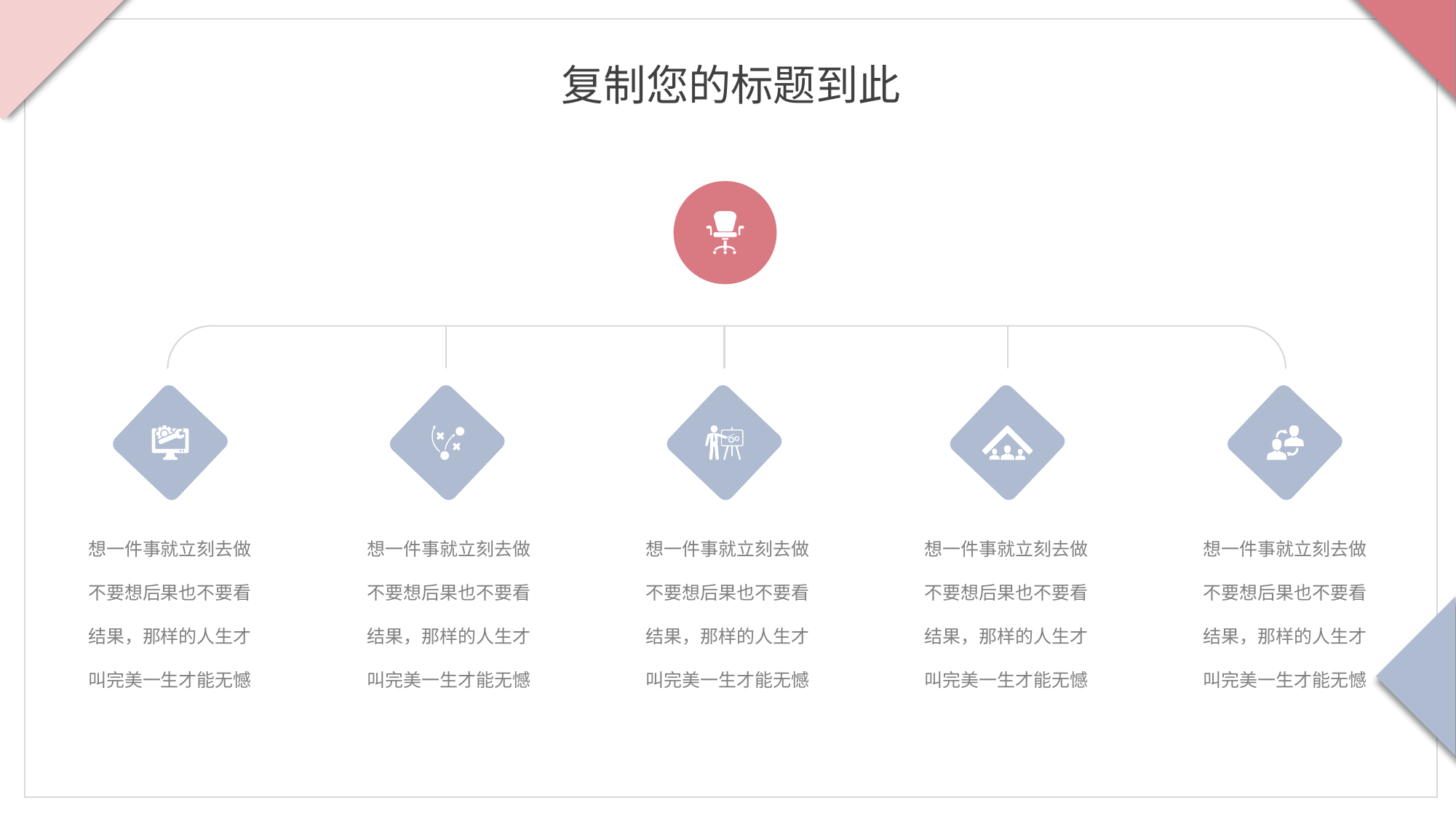

想一件事就立刻去做不要想后果也不要看结果，那样的人生才叫完美一生才能无憾
想一件事就立刻去做不要想后果也不要看结果，那样的人生才叫完美一生才能无憾
想一件事就立刻去做不要想后果也不要看结果，那样的人生才叫完美一生才能无憾
想一件事就立刻去做不要想后果也不要看结果，那样的人生才叫完美一生才能无憾
想一件事就立刻去做不要想后果也不要看结果，那样的人生才叫完美一生才能无憾